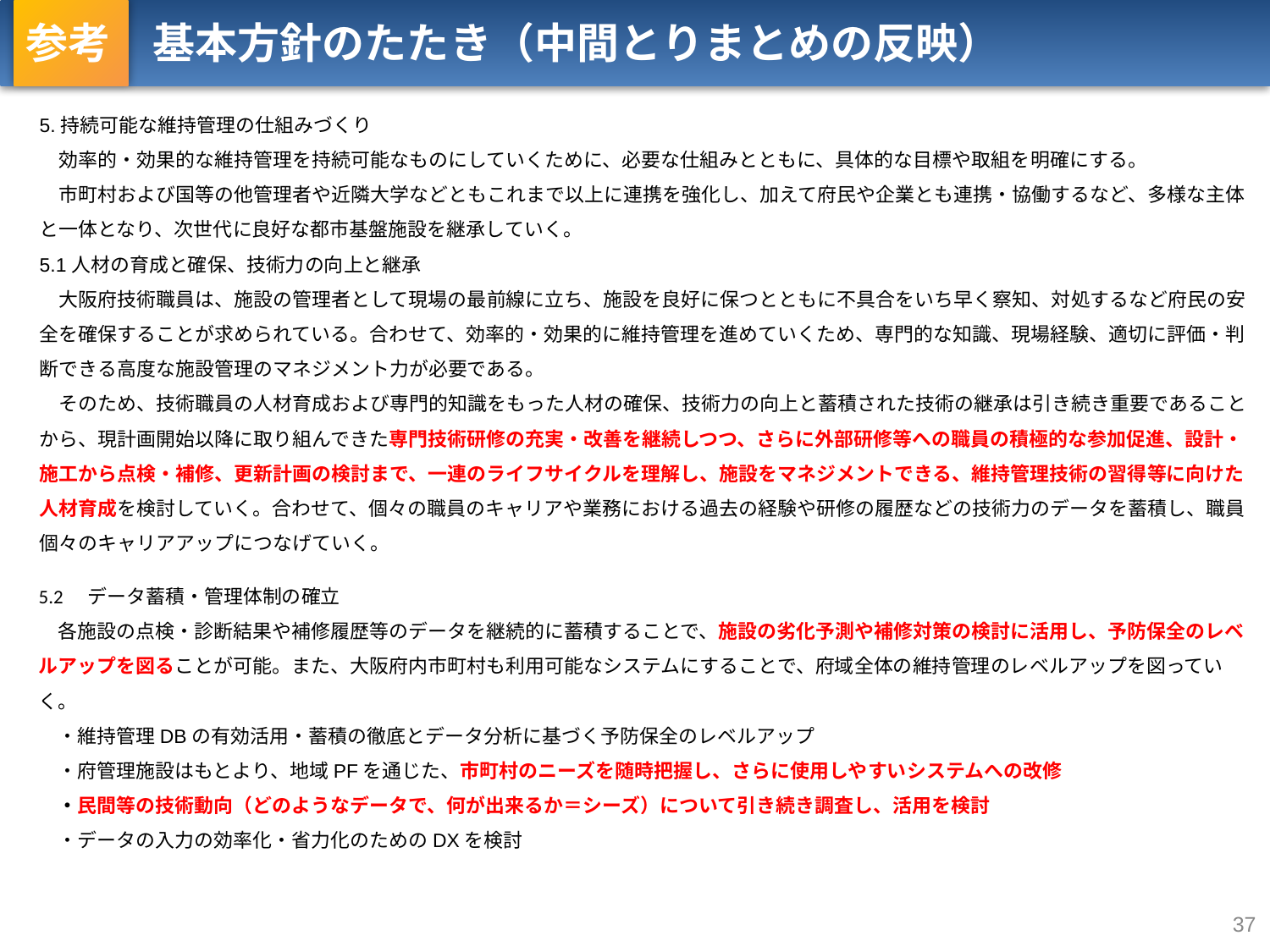

参考　基本方針のたたき（中間とりまとめの反映）
5.持続可能な維持管理の仕組みづくり
　効率的・効果的な維持管理を持続可能なものにしていくために、必要な仕組みとともに、具体的な目標や取組を明確にする。
　市町村および国等の他管理者や近隣大学などともこれまで以上に連携を強化し、加えて府民や企業とも連携・協働するなど、多様な主体と一体となり、次世代に良好な都市基盤施設を継承していく。
5.1人材の育成と確保、技術力の向上と継承
　大阪府技術職員は、施設の管理者として現場の最前線に立ち、施設を良好に保つとともに不具合をいち早く察知、対処するなど府民の安全を確保することが求められている。合わせて、効率的・効果的に維持管理を進めていくため、専門的な知識、現場経験、適切に評価・判断できる高度な施設管理のマネジメント力が必要である。
　そのため、技術職員の人材育成および専門的知識をもった人材の確保、技術力の向上と蓄積された技術の継承は引き続き重要であることから、現計画開始以降に取り組んできた専門技術研修の充実・改善を継続しつつ、さらに外部研修等への職員の積極的な参加促進、設計・施工から点検・補修、更新計画の検討まで、一連のライフサイクルを理解し、施設をマネジメントできる、維持管理技術の習得等に向けた人材育成を検討していく。合わせて、個々の職員のキャリアや業務における過去の経験や研修の履歴などの技術力のデータを蓄積し、職員個々のキャリアアップにつなげていく。
5.2　データ蓄積・管理体制の確立
　各施設の点検・診断結果や補修履歴等のデータを継続的に蓄積することで、施設の劣化予測や補修対策の検討に活用し、予防保全のレベルアップを図ることが可能。また、大阪府内市町村も利用可能なシステムにすることで、府域全体の維持管理のレベルアップを図っていく。
　・維持管理DBの有効活用・蓄積の徹底とデータ分析に基づく予防保全のレベルアップ
　・府管理施設はもとより、地域PFを通じた、市町村のニーズを随時把握し、さらに使用しやすいシステムへの改修
　・民間等の技術動向（どのようなデータで、何が出来るか＝シーズ）について引き続き調査し、活用を検討
　・データの入力の効率化・省力化のためのDXを検討
37